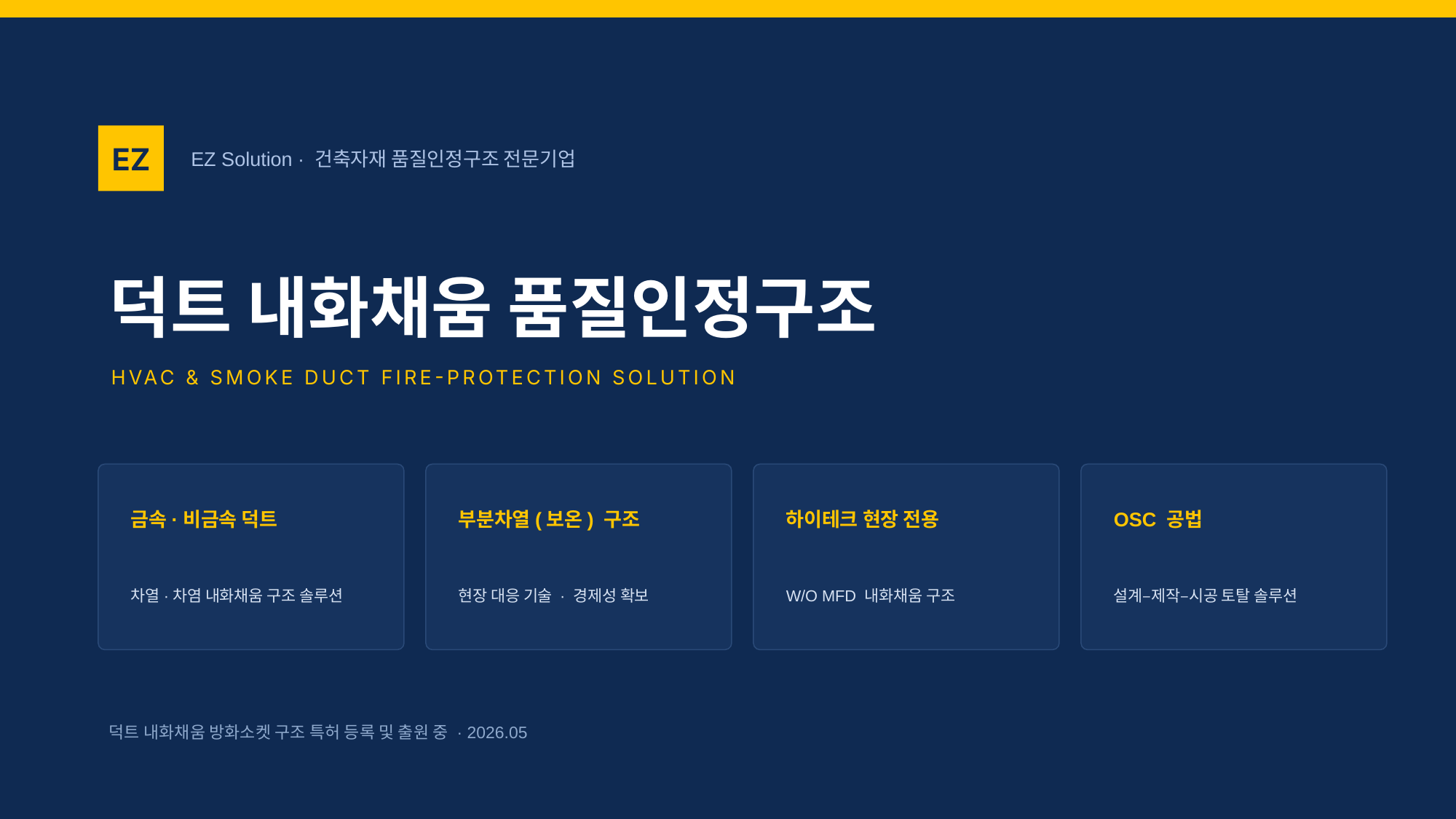

EZ
EZ Solution · 건축자재 품질인정구조 전문기업
덕트 내화채움 품질인정구조
HVAC & SMOKE DUCT FIRE-PROTECTION SOLUTION

금속·비금속 덕트
부분차열(보온) 구조
하이테크 현장 전용
OSC 공법
차열·차염 내화채움 구조 솔루션
현장 대응 기술 · 경제성 확보
W/O MFD 내화채움 구조
설계–제작–시공 토탈 솔루션
덕트 내화채움 방화소켓 구조 특허 등록 및 출원 중 · 2026.05